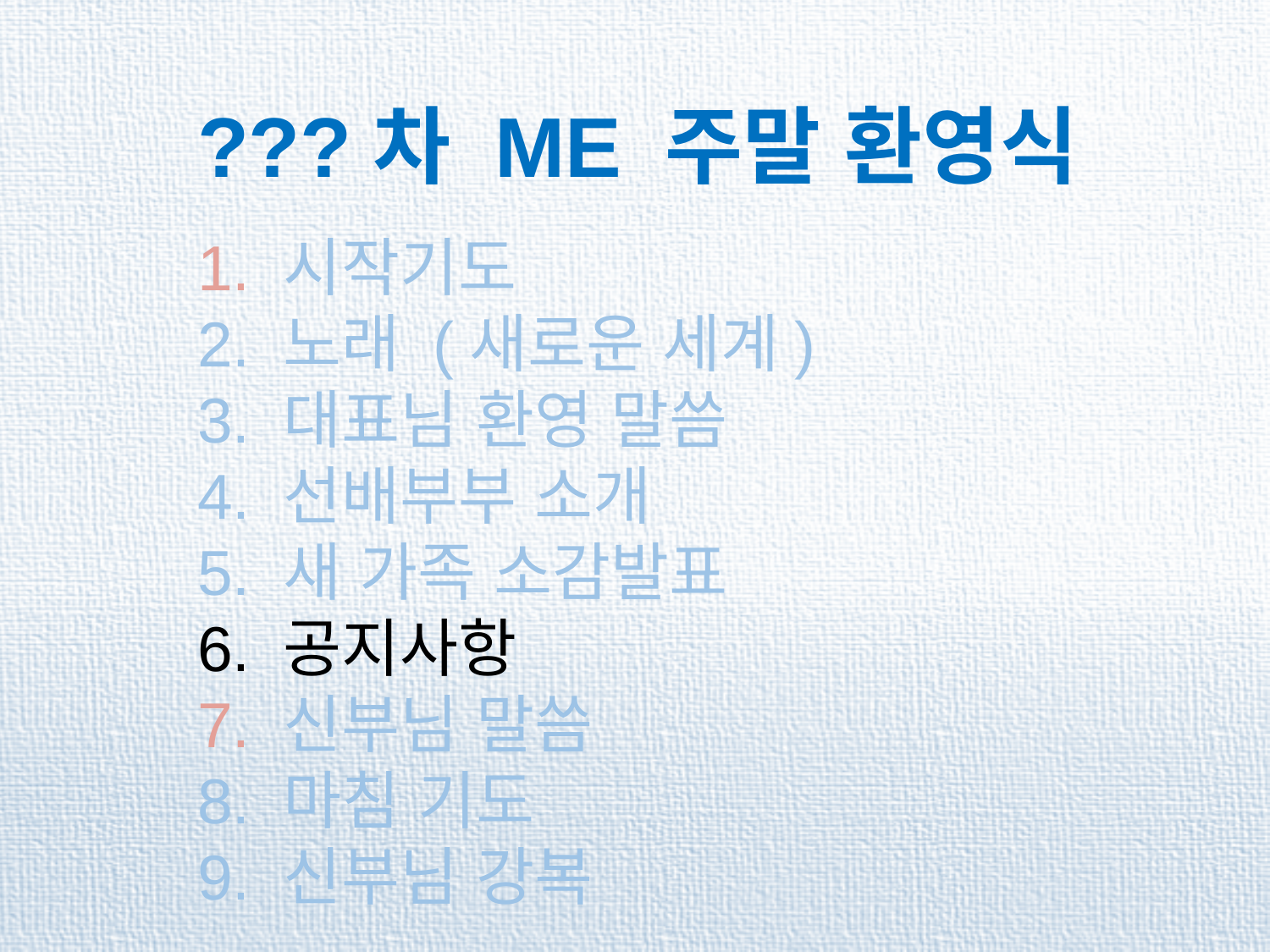

???차 ME 주말 환영식

 시작기도
 노래 (새로운 세계)
 대표님 환영 말씀
 선배부부 소개
 새 가족 소감발표
 공지사항
 신부님 말씀
 마침 기도
 신부님 강복